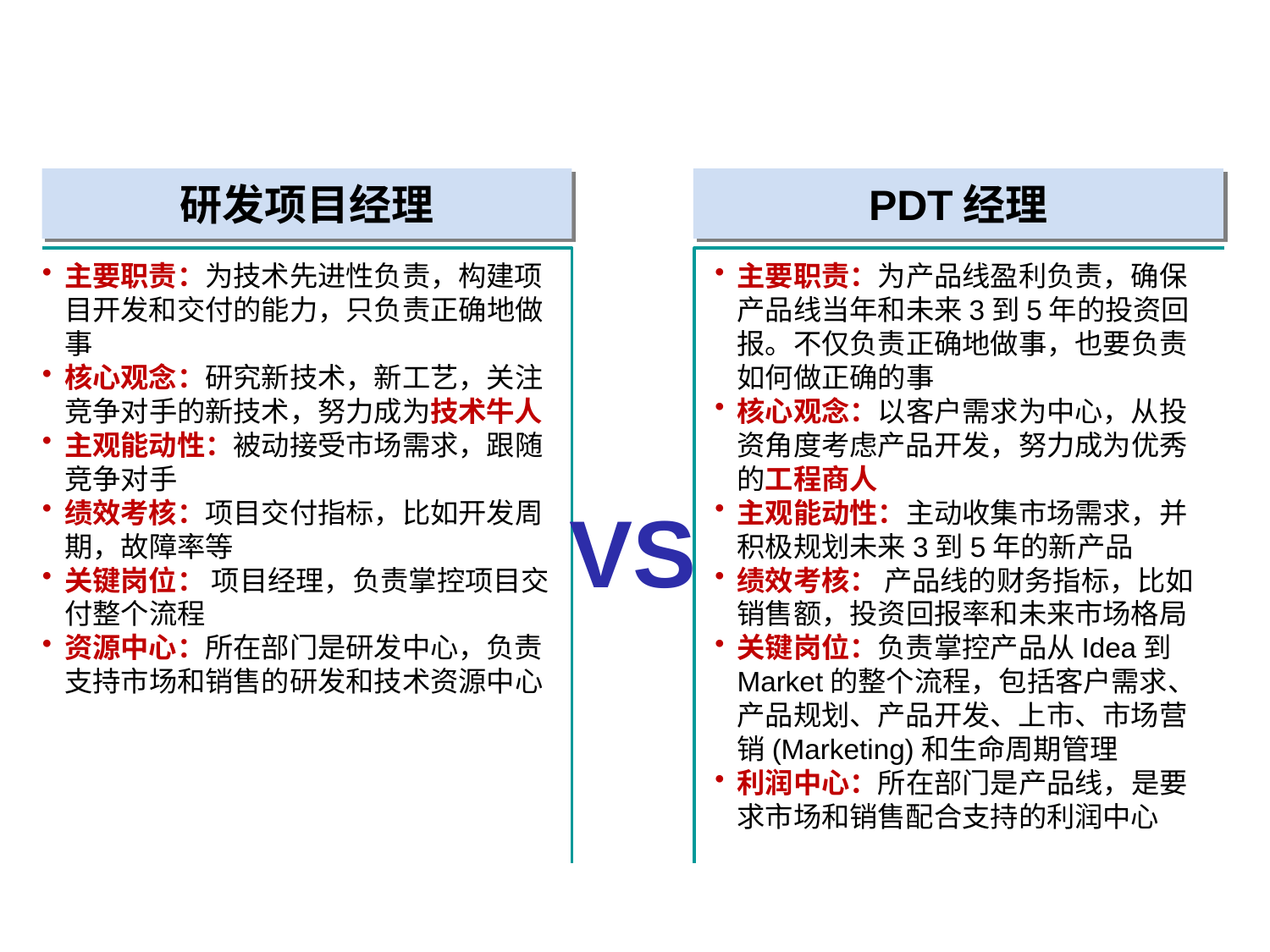

# 研发项目经理和PDT经理的区别
研发项目经理
PDT经理

主要职责：为技术先进性负责，构建项目开发和交付的能力，只负责正确地做事
核心观念：研究新技术，新工艺，关注竞争对手的新技术，努力成为技术牛人
主观能动性：被动接受市场需求，跟随竞争对手
绩效考核：项目交付指标，比如开发周期，故障率等
关键岗位： 项目经理，负责掌控项目交付整个流程
资源中心：所在部门是研发中心，负责支持市场和销售的研发和技术资源中心

主要职责：为产品线盈利负责，确保产品线当年和未来3到5年的投资回报。不仅负责正确地做事，也要负责如何做正确的事
核心观念：以客户需求为中心，从投资角度考虑产品开发，努力成为优秀的工程商人
主观能动性：主动收集市场需求，并积极规划未来3到5年的新产品
绩效考核： 产品线的财务指标，比如销售额，投资回报率和未来市场格局
关键岗位：负责掌控产品从Idea到Market的整个流程，包括客户需求、产品规划、产品开发、上市、市场营销(Marketing)和生命周期管理
利润中心：所在部门是产品线，是要求市场和销售配合支持的利润中心

VS